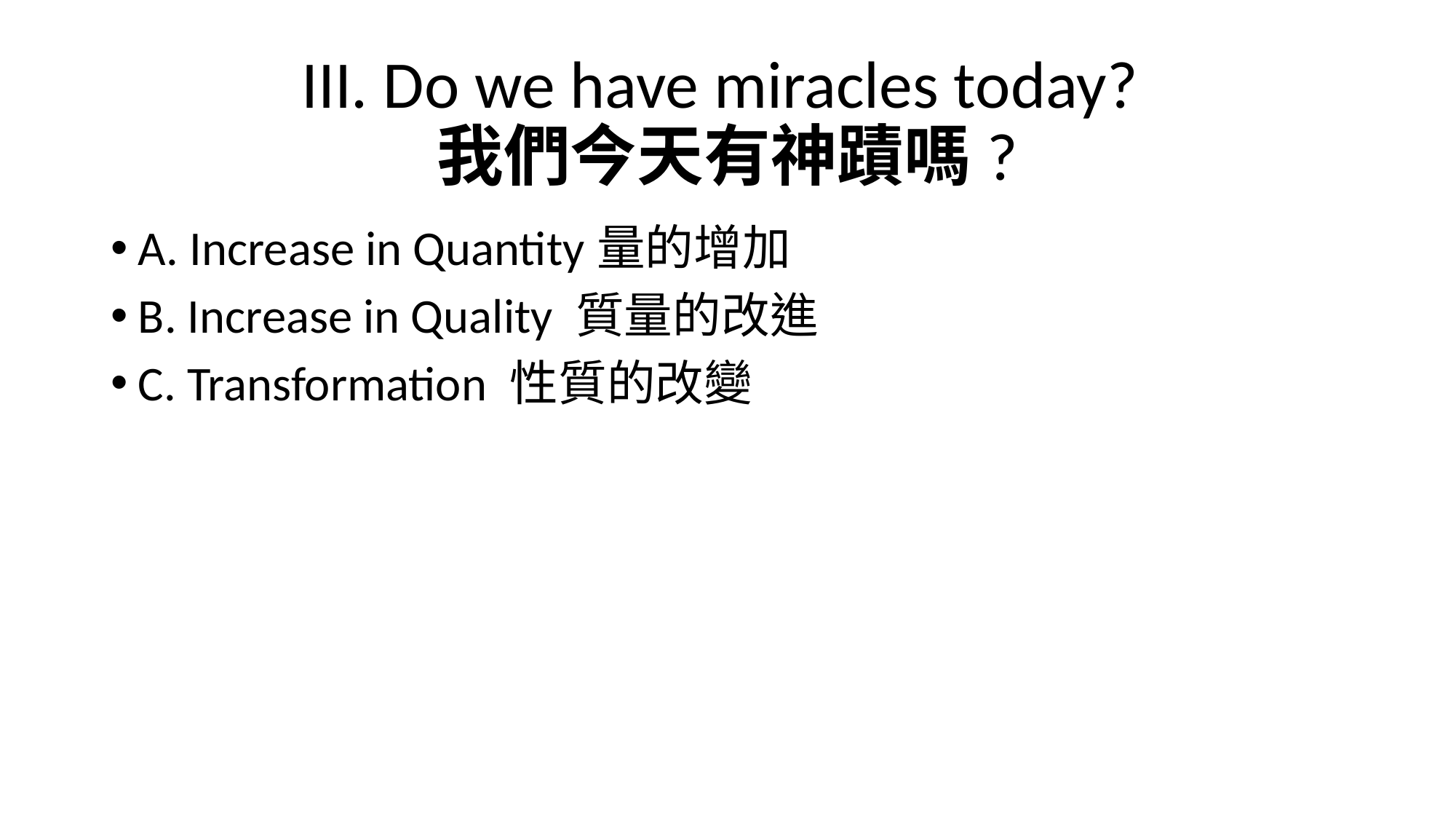

# III. Do we have miracles today? 我們今天有神蹟嗎?
A. Increase in Quantity量的增加
B. Increase in Quality 質量的改進
C. Transformation 性質的改變